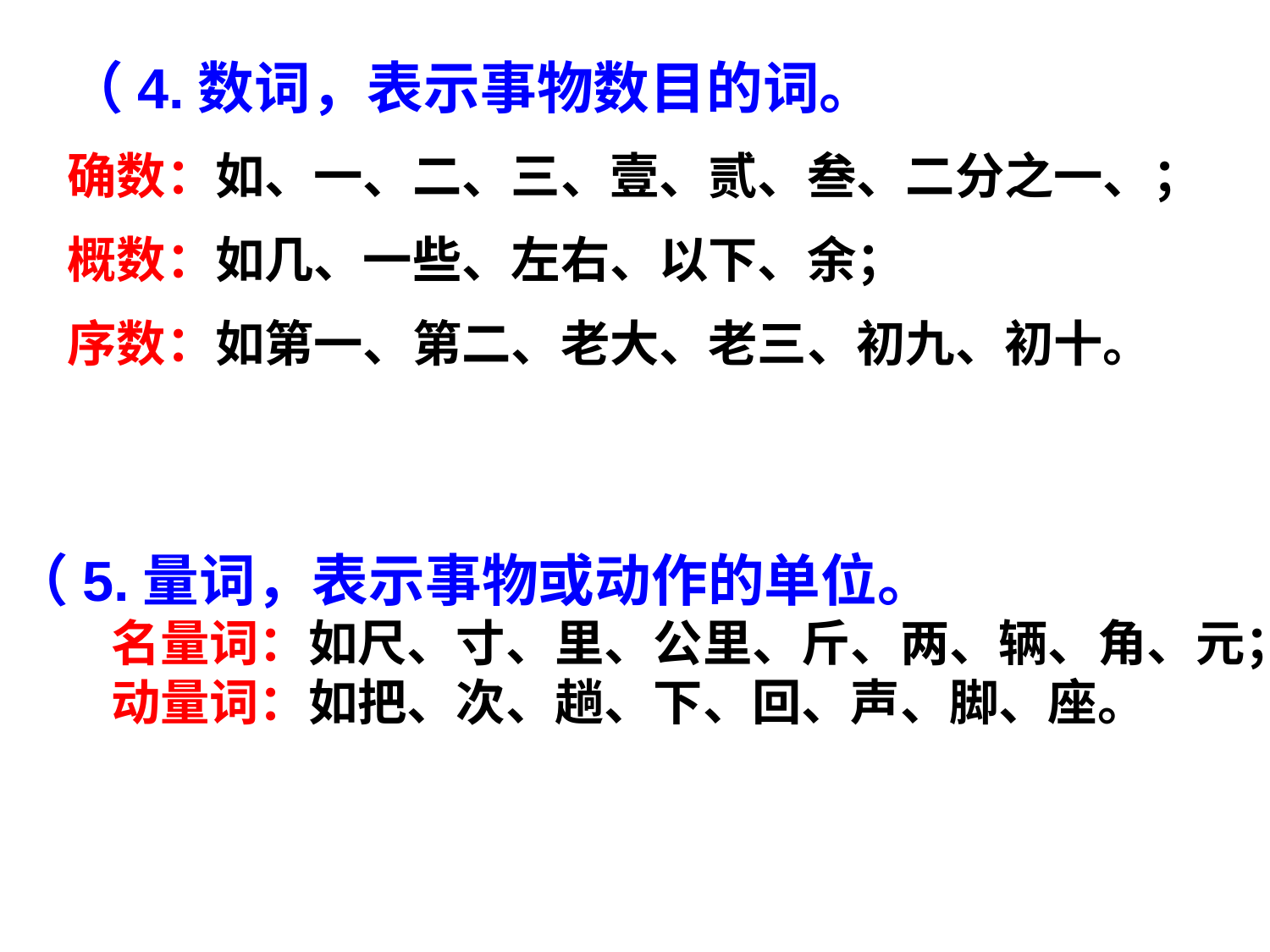

（4.数词，表示事物数目的词。
确数：如、一、二、三、壹、贰、叁、二分之一、；
概数：如几、一些、左右、以下、余；
序数：如第一、第二、老大、老三、初九、初十。
（5.量词，表示事物或动作的单位。
　　名量词：如尺、寸、里、公里、斤、两、辆、角、元；
　　动量词：如把、次、趟、下、回、声、脚、座。